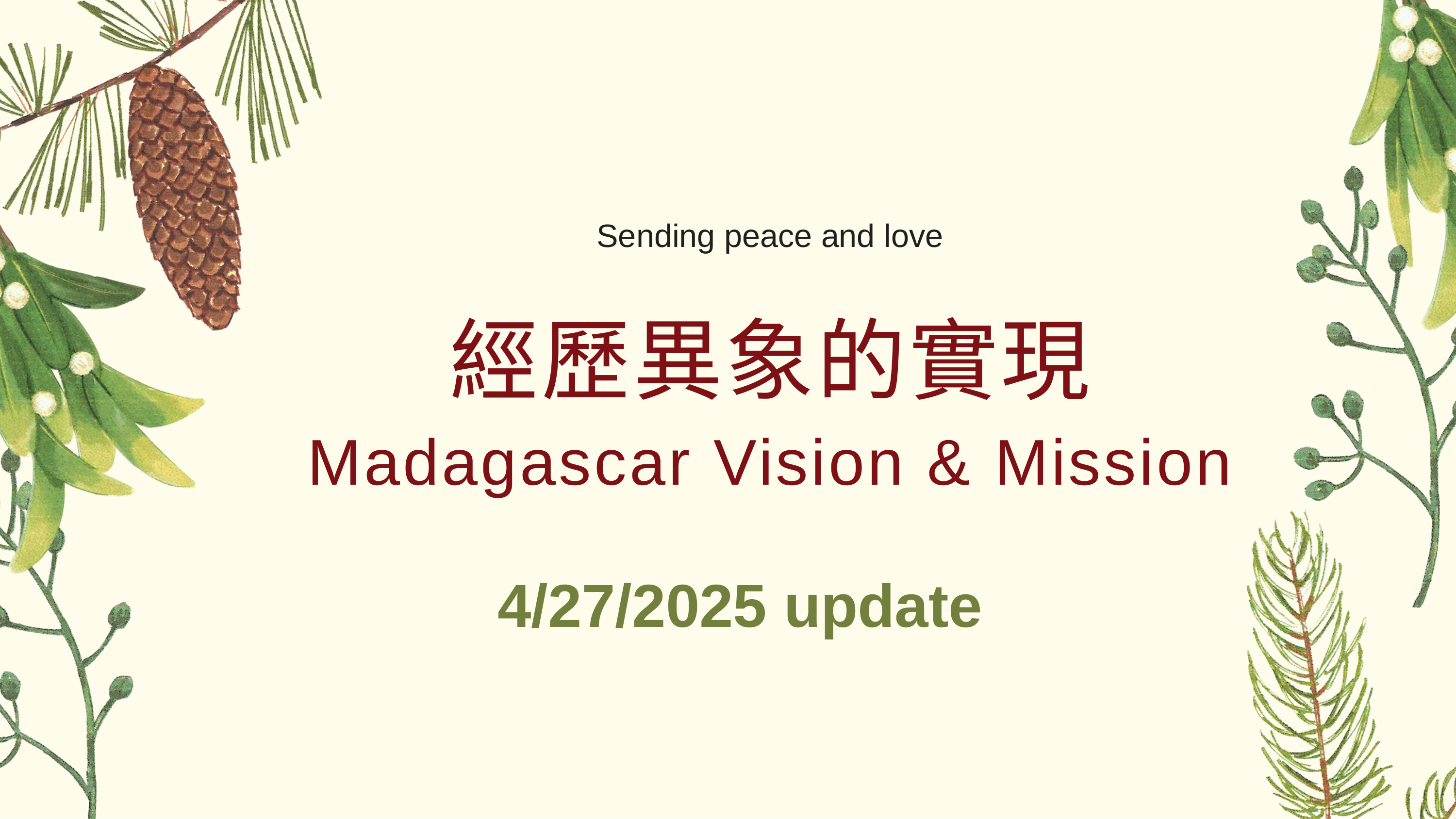

Sending peace and love
經歷異象的實現
Madagascar Vision & Mission

4/27/2025 update